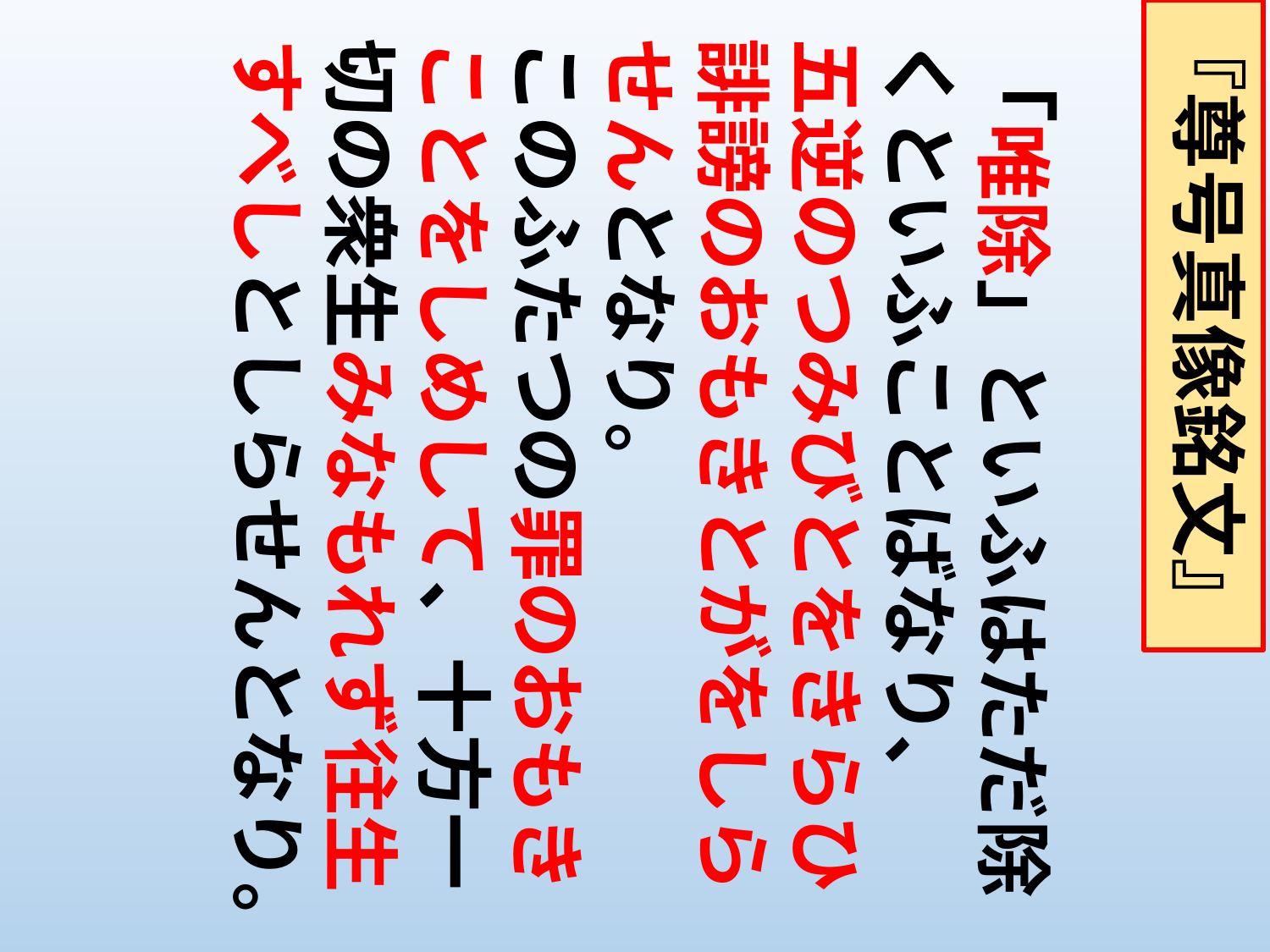

『尊号真像銘文』
「唯除」といふはただ除くといふことばなり、
五逆のつみびとをきらひ
誹謗のおもきとがをしらせんとなり。
このふたつの罪のおもきことをしめして、十方一切の衆生みなもれず往生すべしとしらせんとなり。